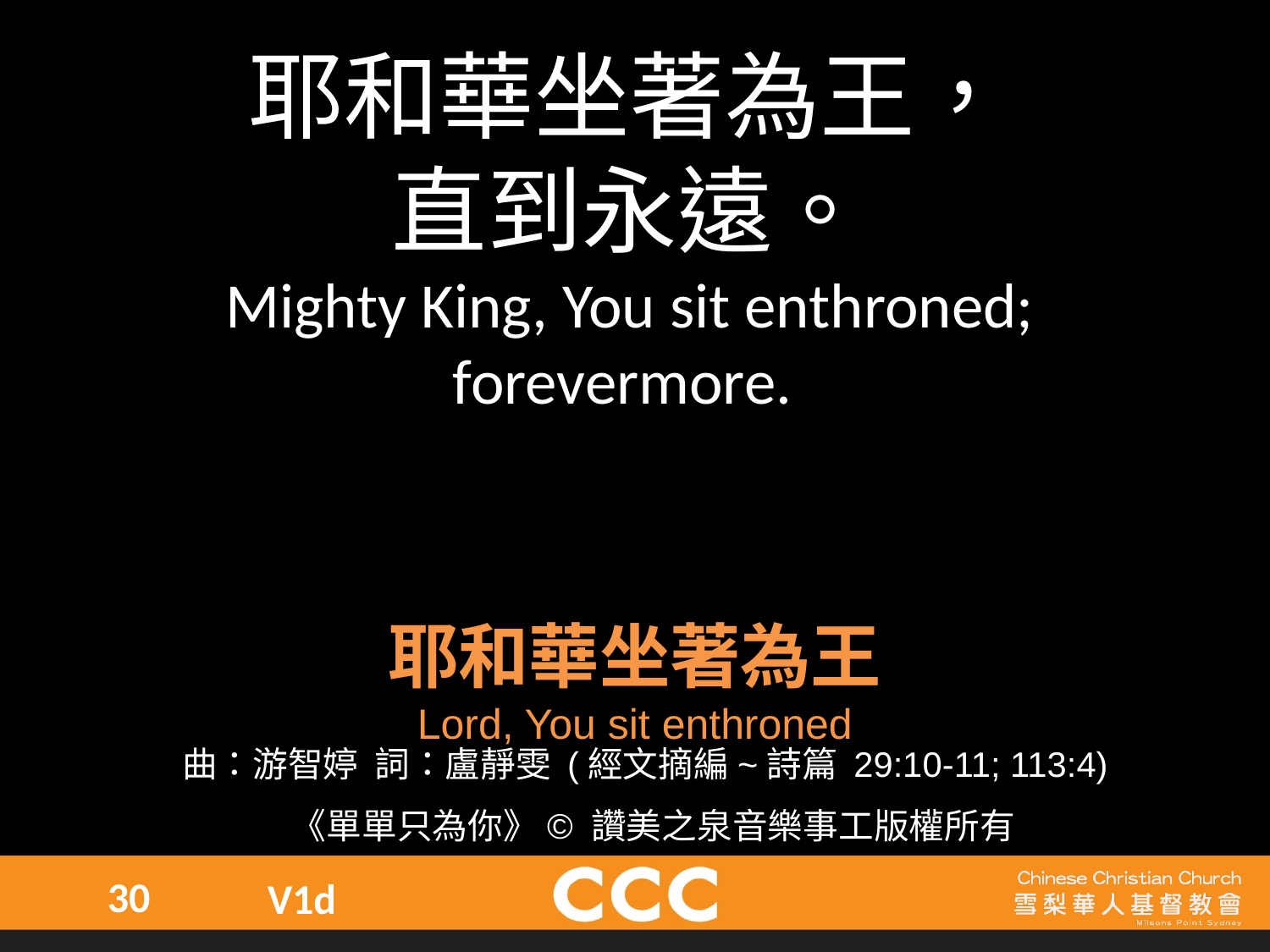

耶和華坐著為王，
直到永遠。
Mighty King, You sit enthroned;
forevermore.
耶和華坐著為王
Lord, You sit enthroned
曲：游智婷  詞：盧靜雯 (經文摘編~詩篇 29:10-11; 113:4)
 《單單只為你》© 讚美之泉音樂事工版權所有
30
V1d